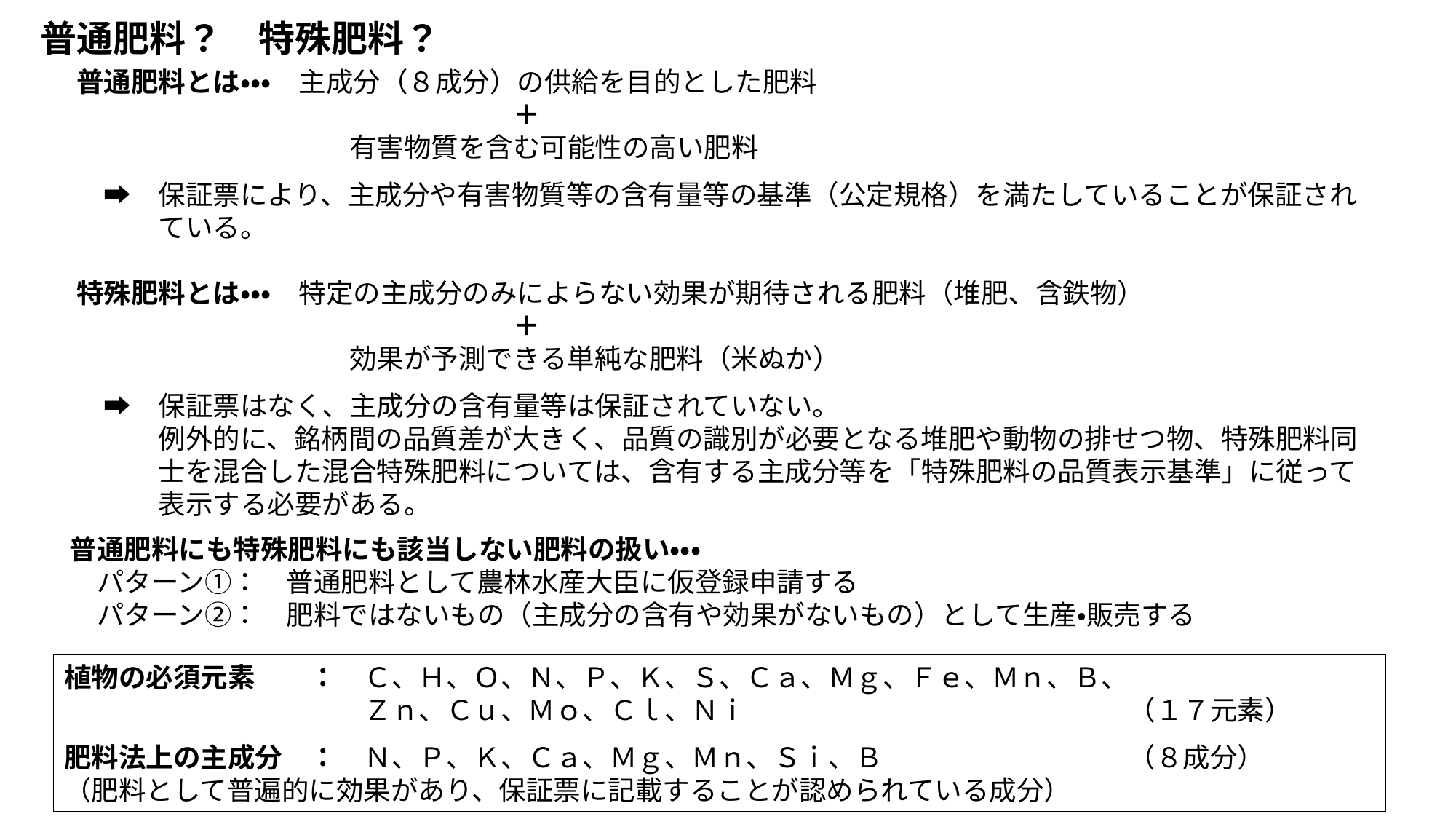

普通肥料？　特殊肥料？
普通肥料とは・・・　主成分（８成分）の供給を目的とした肥料
　　　　　　　　　　　　　　　　＋
　　　　　　　　　　有害物質を含む可能性の高い肥料

　➡　保証票により、主成分や有害物質等の含有量等の基準（公定規格）を満たしていることが保証され
　　　ている。

特殊肥料とは・・・　特定の主成分のみによらない効果が期待される肥料（堆肥、含鉄物）
　　　　　　　　　　　　　　　　＋
　　　　　　　　　　効果が予測できる単純な肥料（米ぬか）

　➡　保証票はなく、主成分の含有量等は保証されていない。
　　　例外的に、銘柄間の品質差が大きく、品質の識別が必要となる堆肥や動物の排せつ物、特殊肥料同
　　　士を混合した混合特殊肥料については、含有する主成分等を「特殊肥料の品質表示基準」に従って
　　　表示する必要がある。
普通肥料にも特殊肥料にも該当しない肥料の扱い・・・
　パターン①：　普通肥料として農林水産大臣に仮登録申請する
　パターン②：　肥料ではないもの（主成分の含有や効果がないもの）として生産・販売する
植物の必須元素　　：　Ｃ、Ｈ、Ｏ、Ｎ、Ｐ、Ｋ、Ｓ、Ｃａ、Ｍｇ、Ｆｅ、Ｍｎ、Ｂ、
　　　　　　　　　　　Ｚｎ、Ｃｕ、Ｍｏ、Ｃｌ、Ｎｉ　　　　　　　　　　　　　　（１７元素）

肥料法上の主成分　：　Ｎ、Ｐ、Ｋ、Ｃａ、Ｍｇ、Ｍｎ、Ｓｉ、Ｂ　　　　　　　　　（８成分）
（肥料として普遍的に効果があり、保証票に記載することが認められている成分）